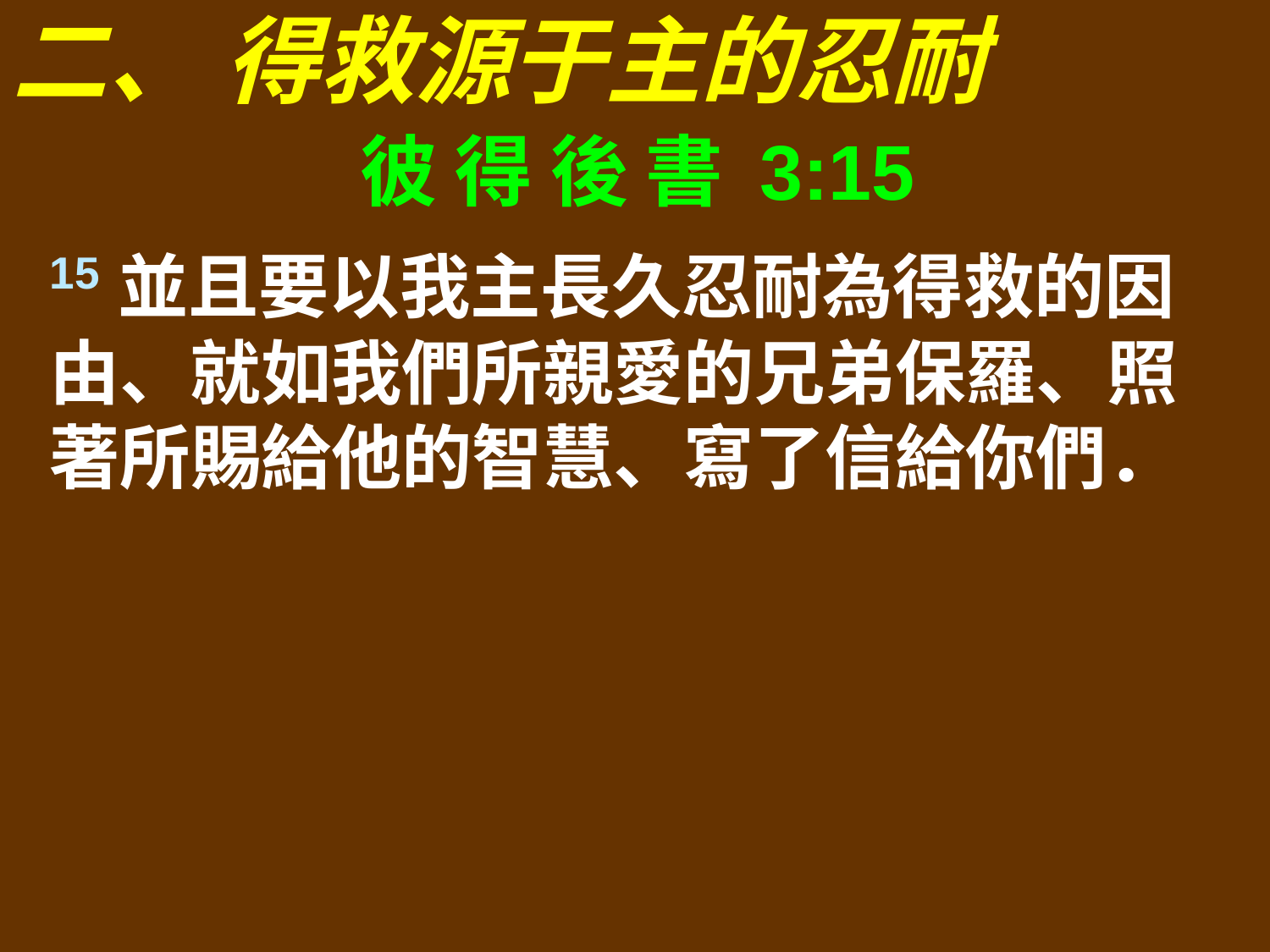

二、 得救源于主的忍耐
彼 得 後 書 3:15
15並且要以我主長久忍耐為得救的因由、就如我們所親愛的兄弟保羅、照著所賜給他的智慧、寫了信給你們．